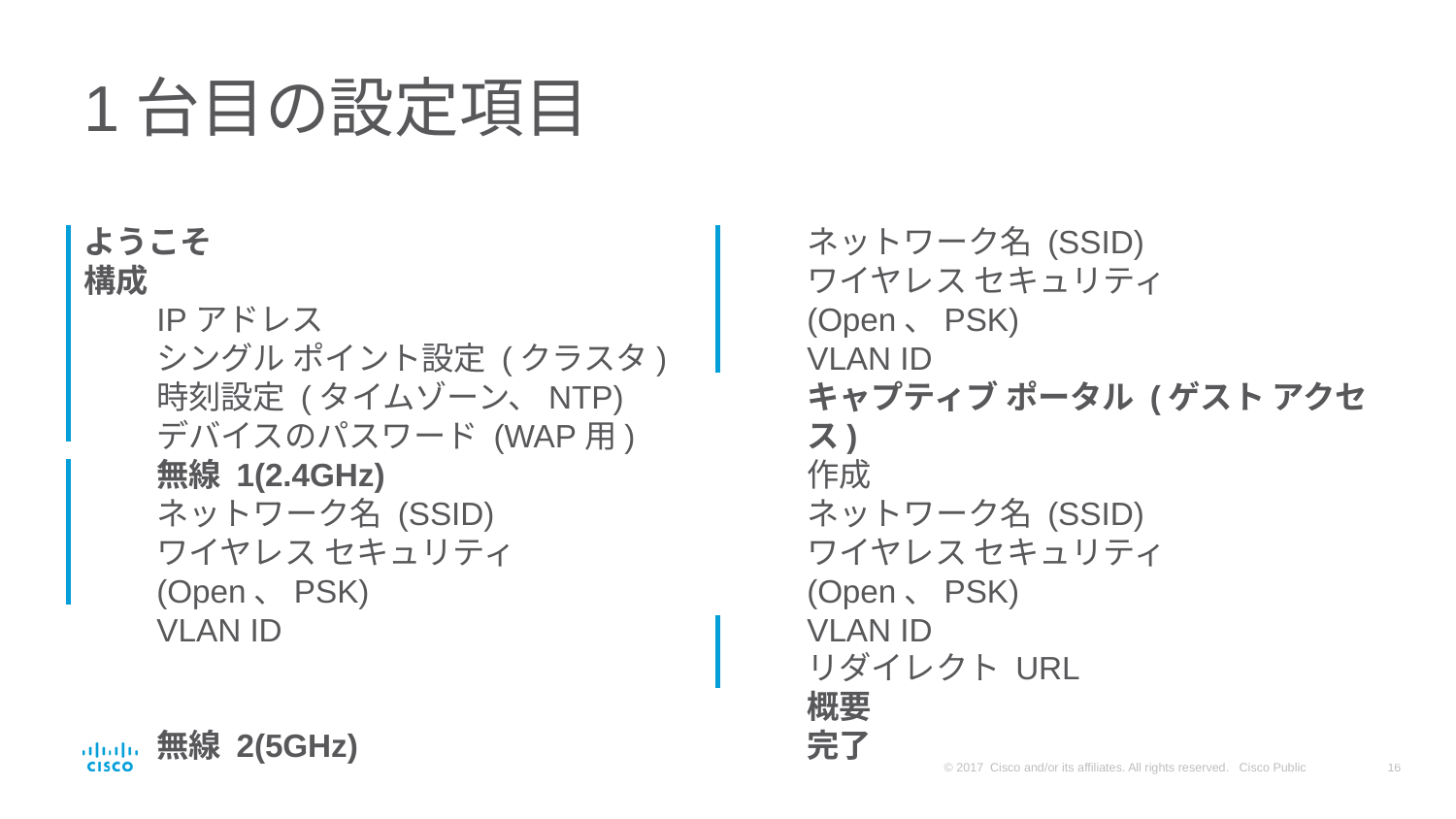

# 1台目の設定項目
ようこそ
構成
IPアドレス
シングル ポイント設定 (クラスタ)
時刻設定 (タイムゾーン、NTP)
デバイスのパスワード (WAP用)
無線 1(2.4GHz)
ネットワーク名 (SSID)
ワイヤレス セキュリティ (Open、PSK)
VLAN ID

無線 2(5GHz)
ネットワーク名 (SSID)
ワイヤレス セキュリティ (Open、PSK)
VLAN ID
キャプティブ ポータル (ゲスト アクセス)
作成
ネットワーク名 (SSID)
ワイヤレス セキュリティ (Open、PSK)
VLAN ID
リダイレクト URL
概要
完了